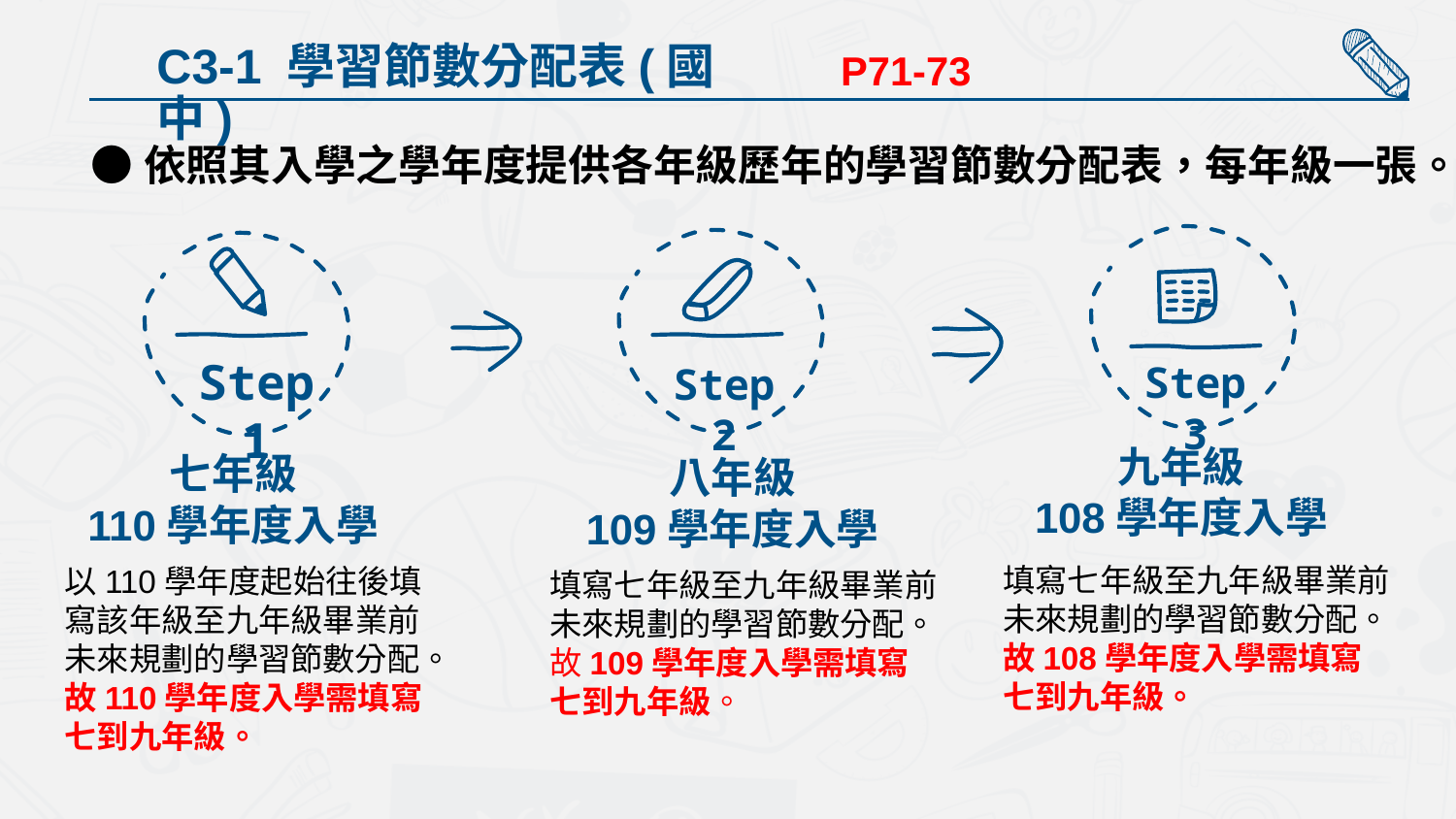

C3-1 學習節數分配表(國中)
P71-73
●依照其入學之學年度提供各年級歷年的學習節數分配表，每年級一張。

Step 1

Step 3
Step 2
九年級
108學年度入學
填寫七年級至九年級畢業前未來規劃的學習節數分配。
故108學年度入學需填寫
七到九年級。

七年級
110學年度入學
以110學年度起始往後填寫該年級至九年級畢業前未來規劃的學習節數分配。
故110學年度入學需填寫七到九年級。
八年級
109學年度入學
填寫七年級至九年級畢業前未來規劃的學習節數分配。
故109學年度入學需填寫
七到九年級。